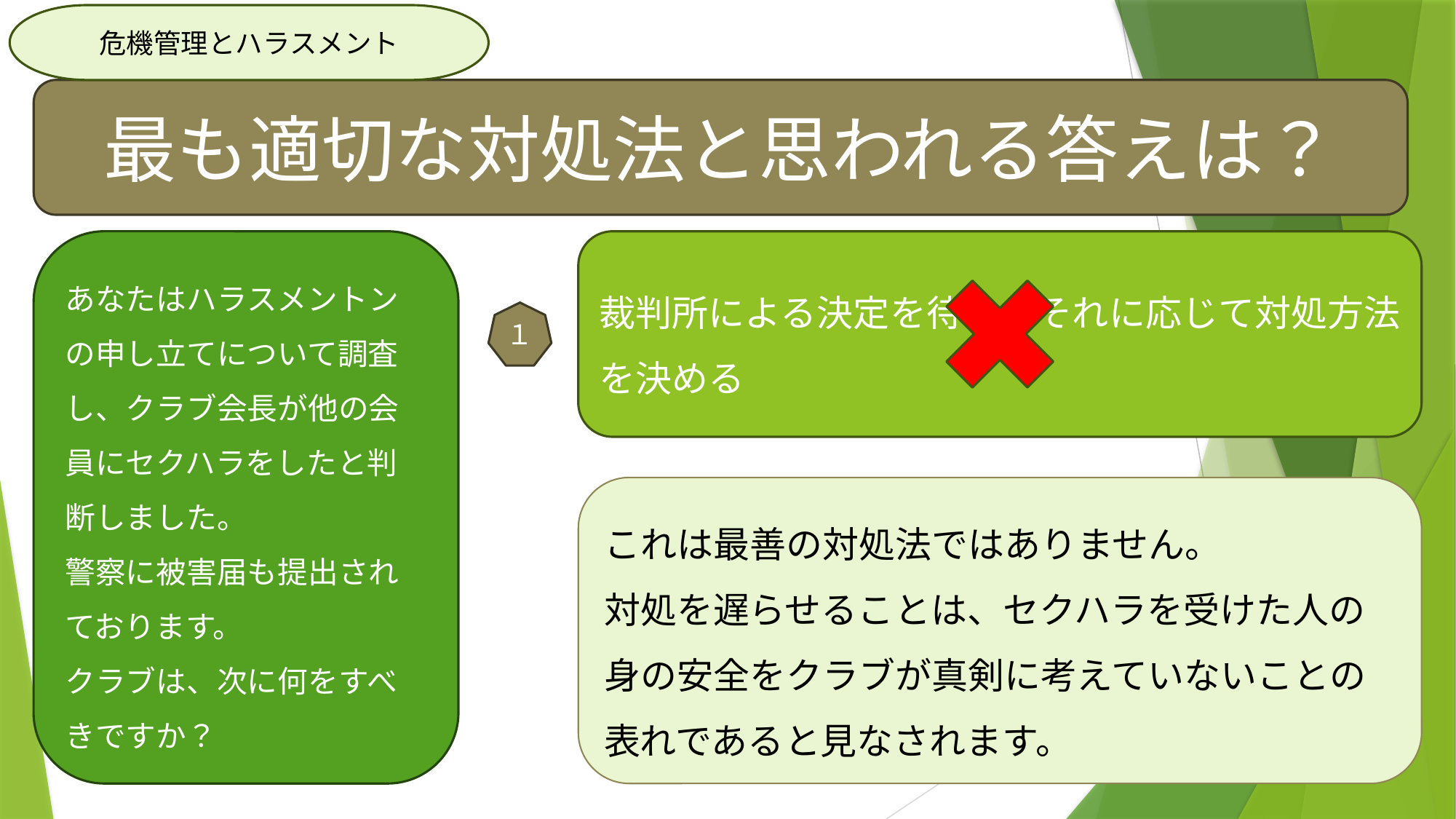

危機管理とハラスメント
最も適切な対処法と思われる答えは？
あなたはハラスメントンの申し立てについて調査し、クラブ会長が他の会員にセクハラをしたと判断しました。
警察に被害届も提出されております。
クラブは、次に何をすべきですか？
裁判所による決定を待ち、それに応じて対処方法を決める

１
これは最善の対処法ではありません。
対処を遅らせることは、セクハラを受けた人の身の安全をクラブが真剣に考えていないことの表れであると見なされます。